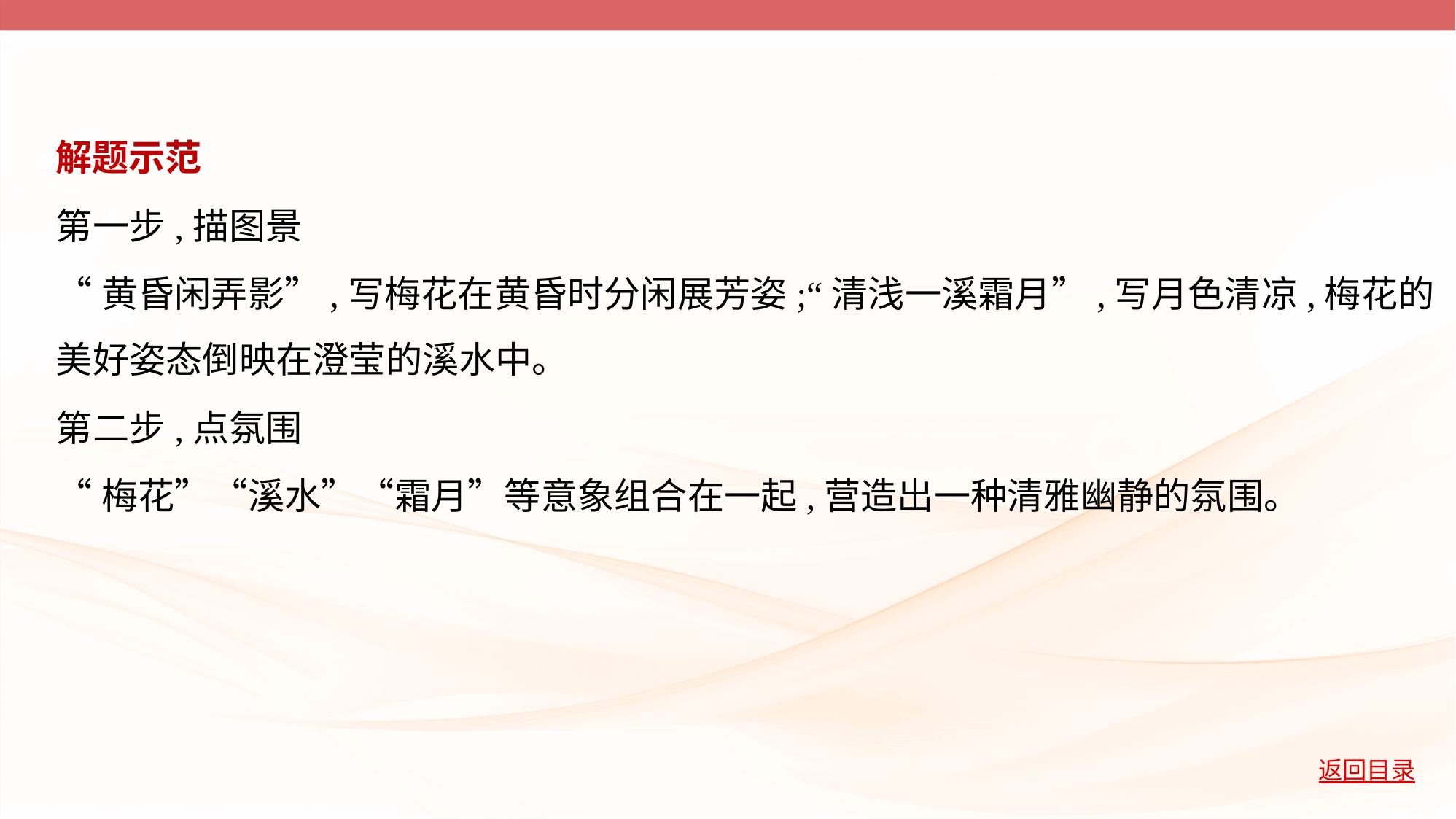

解题示范
第一步,描图景
“黄昏闲弄影”,写梅花在黄昏时分闲展芳姿;“清浅一溪霜月”,写月色清凉,梅花的
美好姿态倒映在澄莹的溪水中。
第二步,点氛围
“梅花”“溪水”“霜月”等意象组合在一起,营造出一种清雅幽静的氛围。